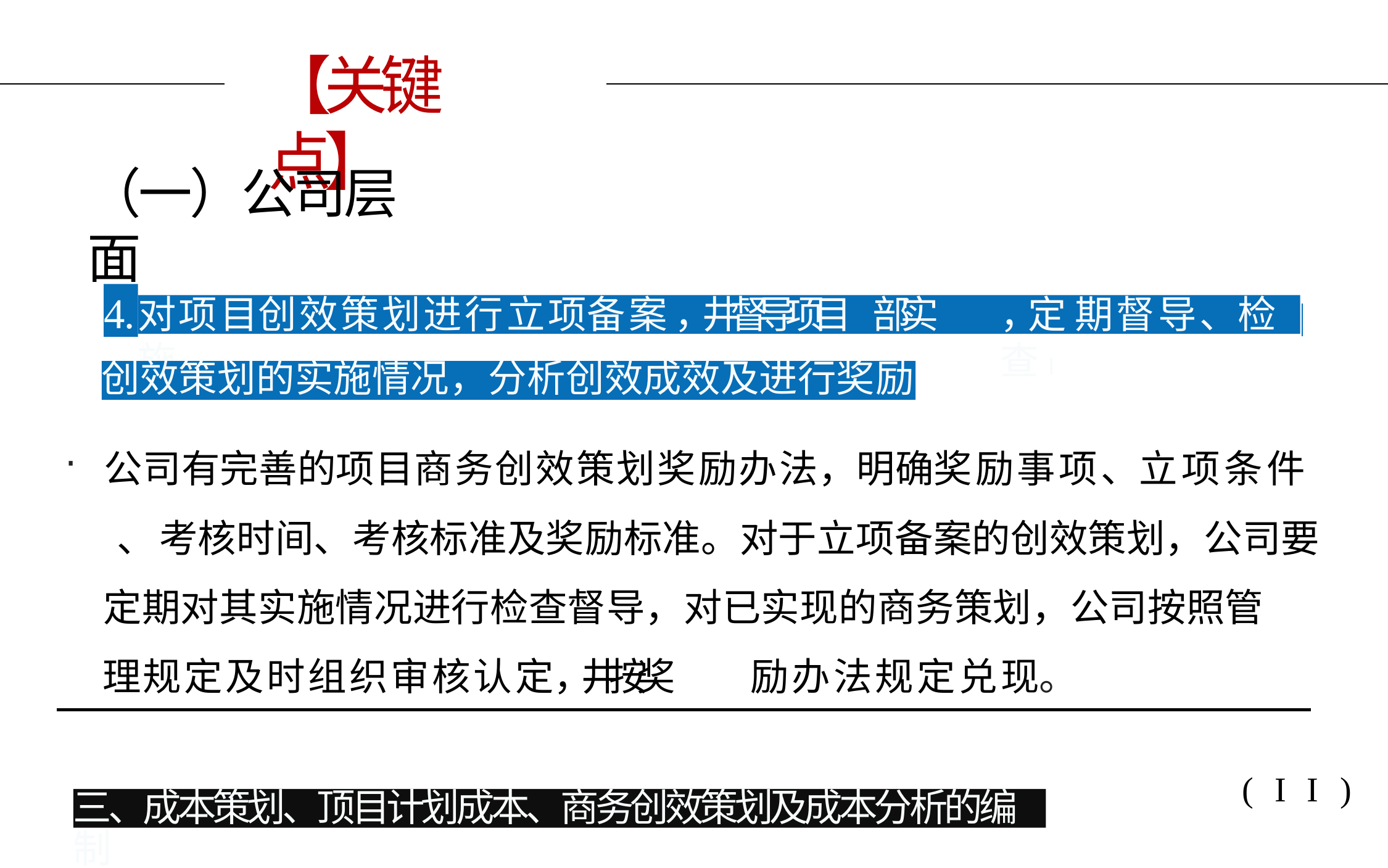

# 【关键点】

（一）公司层面
4.
对项目创效策划进行立项备案，井督导项目	部实施
，定 期督导、检查I

创效策划的实施情况，分析创效成效及进行奖励
公司有完善的项目商务创效策划奖励办法，明确奖励事项、立项条件 、考核时间、考核标准及奖励标准。对于立项备案的创效策划，公司要
定期对其实施情况进行检查督导，对已实现的商务策划，公司按照管 理规定及时组织审核认定，井按奖	励办法规定兑现。

(II)
三、成本策划、顶目计划成本、商务创效策划及成本分析的编制